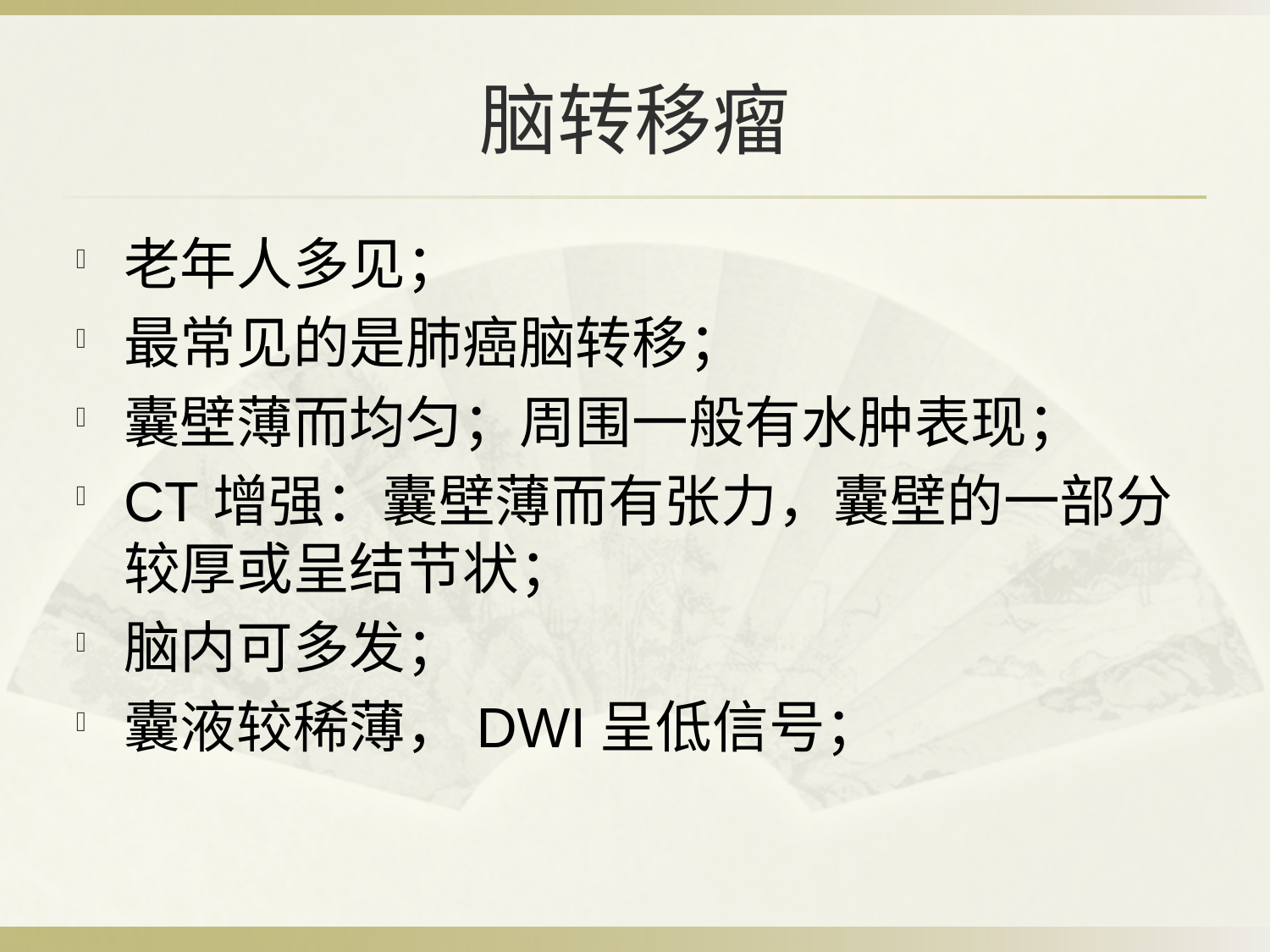

# 脑转移瘤
老年人多见；
最常见的是肺癌脑转移；
囊壁薄而均匀；周围一般有水肿表现；
CT增强：囊壁薄而有张力，囊壁的一部分较厚或呈结节状；
脑内可多发；
囊液较稀薄，DWI呈低信号；